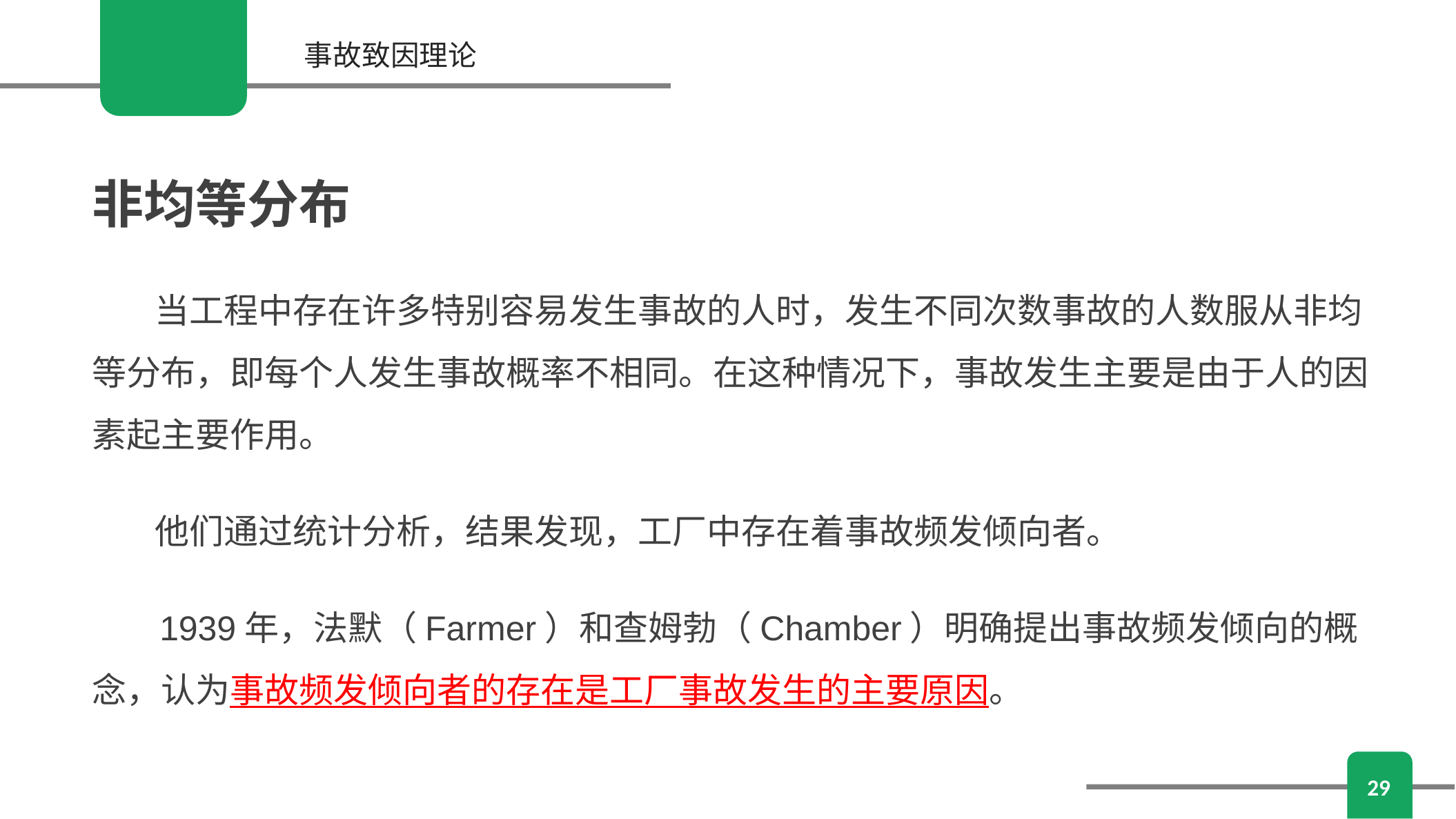

事故致因理论
非均等分布
       当工程中存在许多特别容易发生事故的人时，发生不同次数事故的人数服从非均等分布，即每个人发生事故概率不相同。在这种情况下，事故发生主要是由于人的因素起主要作用。
       他们通过统计分析，结果发现，工厂中存在着事故频发倾向者。
       1939年，法默（Farmer）和查姆勃（Chamber）明确提出事故频发倾向的概念，认为事故频发倾向者的存在是工厂事故发生的主要原因。

29